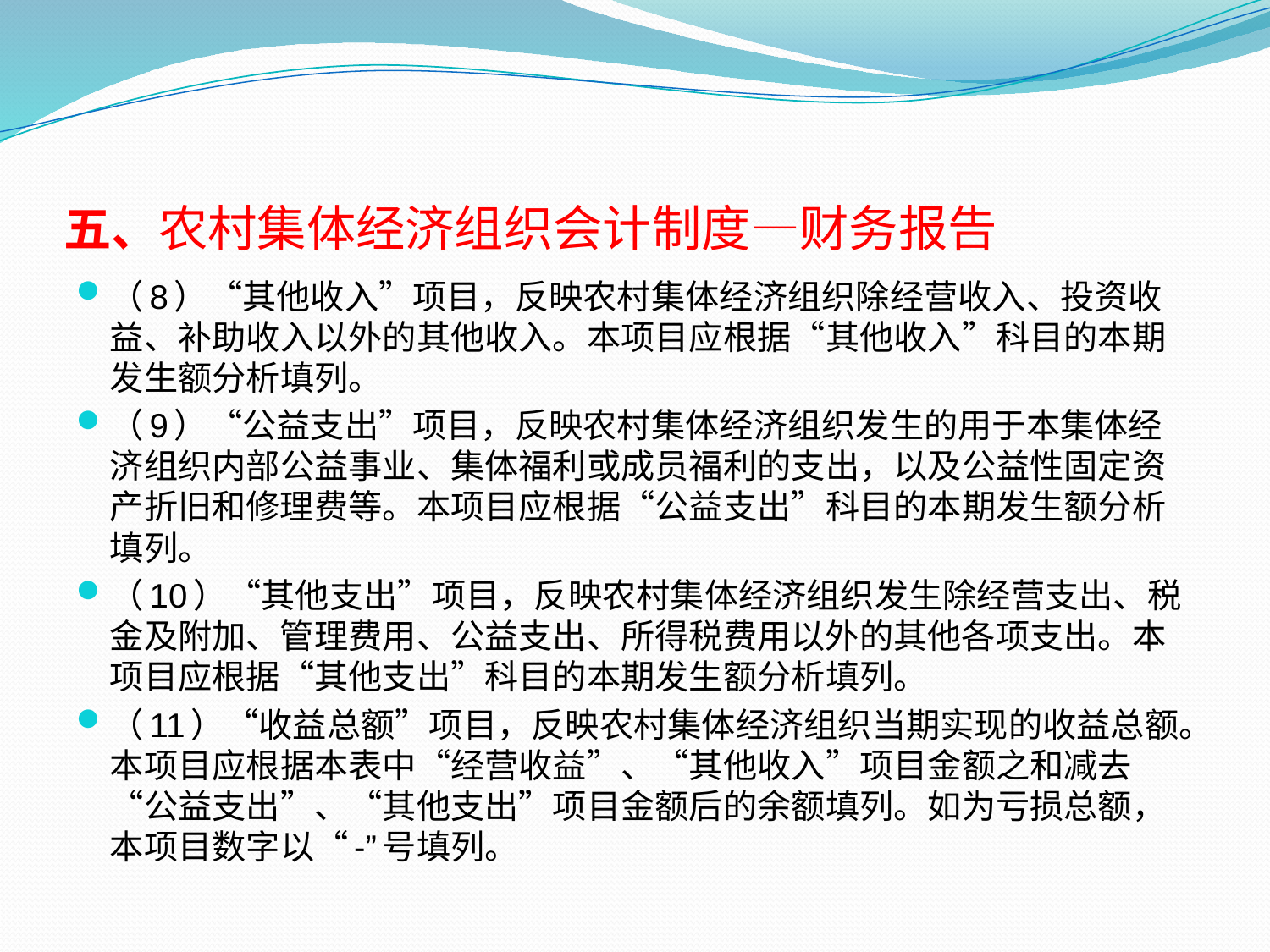

# 五、农村集体经济组织会计制度—财务报告
（8）“其他收入”项目，反映农村集体经济组织除经营收入、投资收益、补助收入以外的其他收入。本项目应根据“其他收入”科目的本期发生额分析填列。
（9）“公益支出”项目，反映农村集体经济组织发生的用于本集体经济组织内部公益事业、集体福利或成员福利的支出，以及公益性固定资产折旧和修理费等。本项目应根据“公益支出”科目的本期发生额分析填列。
（10）“其他支出”项目，反映农村集体经济组织发生除经营支出、税金及附加、管理费用、公益支出、所得税费用以外的其他各项支出。本项目应根据“其他支出”科目的本期发生额分析填列。
（11）“收益总额”项目，反映农村集体经济组织当期实现的收益总额。本项目应根据本表中“经营收益”、“其他收入”项目金额之和减去“公益支出”、“其他支出”项目金额后的余额填列。如为亏损总额，本项目数字以“-”号填列。